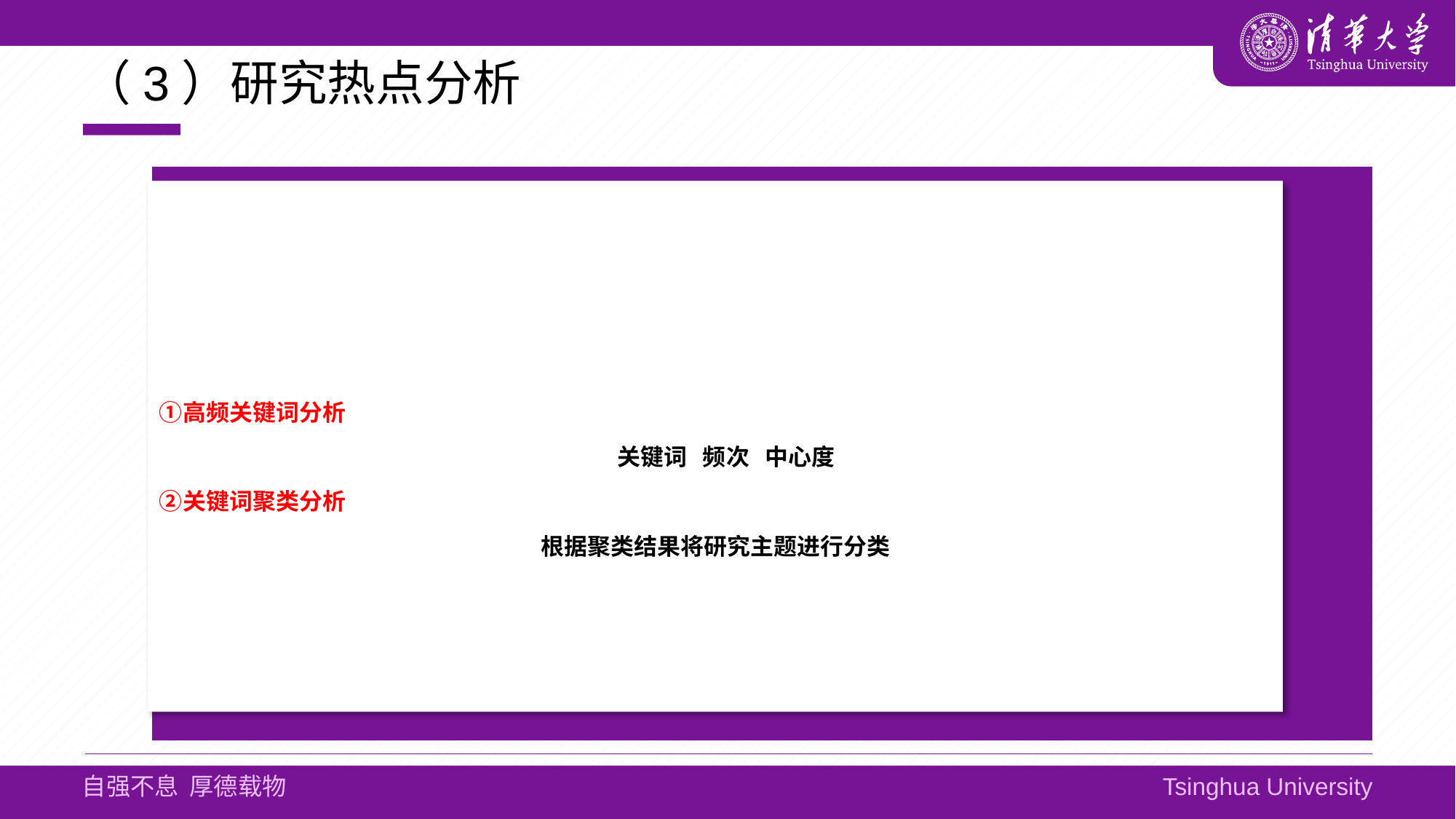

# （3）研究热点分析

①高频关键词分析
    关键词   频次   中心度
②关键词聚类分析
根据聚类结果将研究主题进行分类